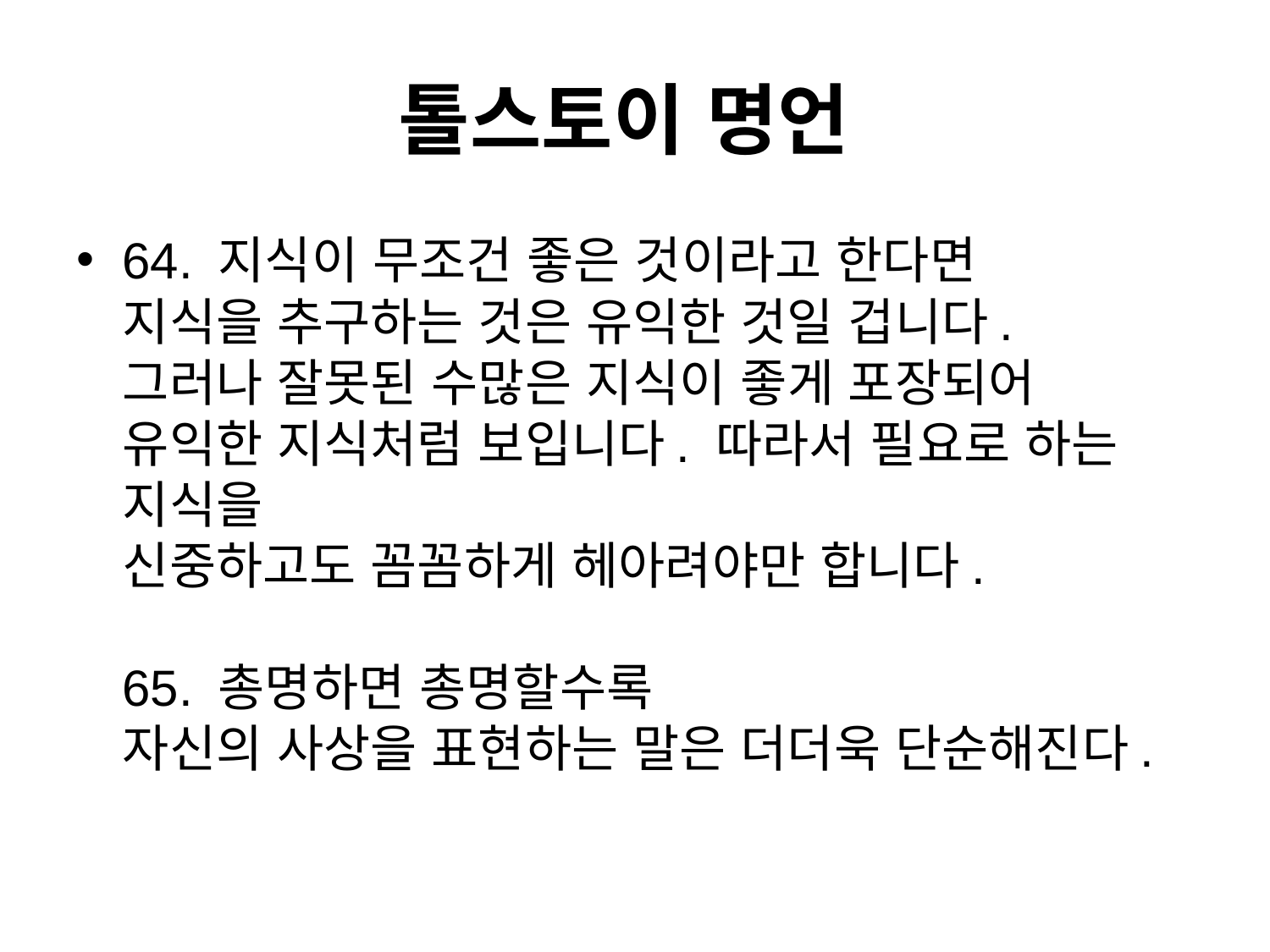

# 톨스토이 명언
64. 지식이 무조건 좋은 것이라고 한다면
지식을 추구하는 것은 유익한 것일 겁니다.
그러나 잘못된 수많은 지식이 좋게 포장되어
유익한 지식처럼 보입니다. 따라서 필요로 하는 지식을
신중하고도 꼼꼼하게 헤아려야만 합니다.
65. 총명하면 총명할수록
자신의 사상을 표현하는 말은 더더욱 단순해진다.